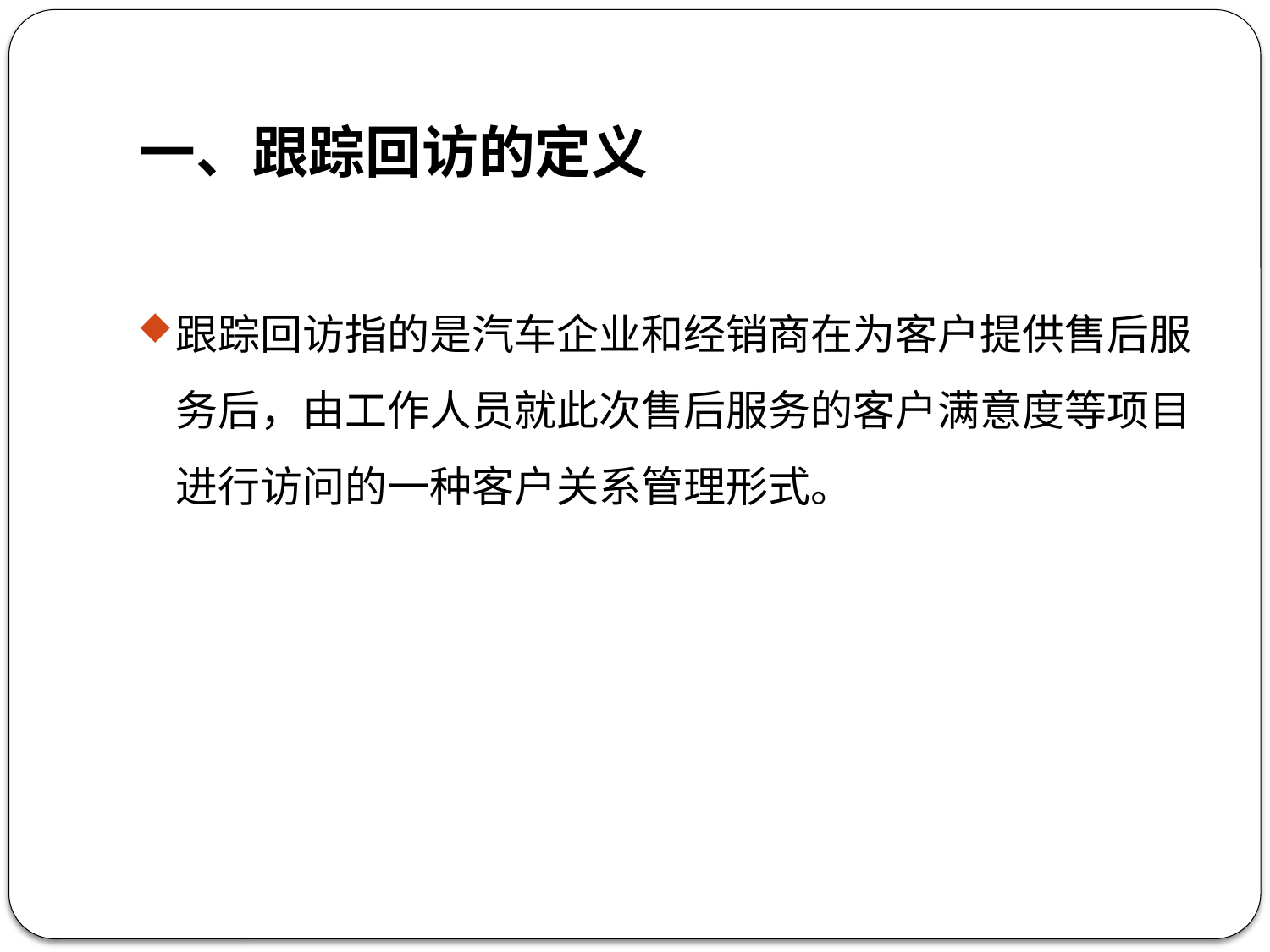

# 一、跟踪回访的定义
跟踪回访指的是汽车企业和经销商在为客户提供售后服务后，由工作人员就此次售后服务的客户满意度等项目进行访问的一种客户关系管理形式。